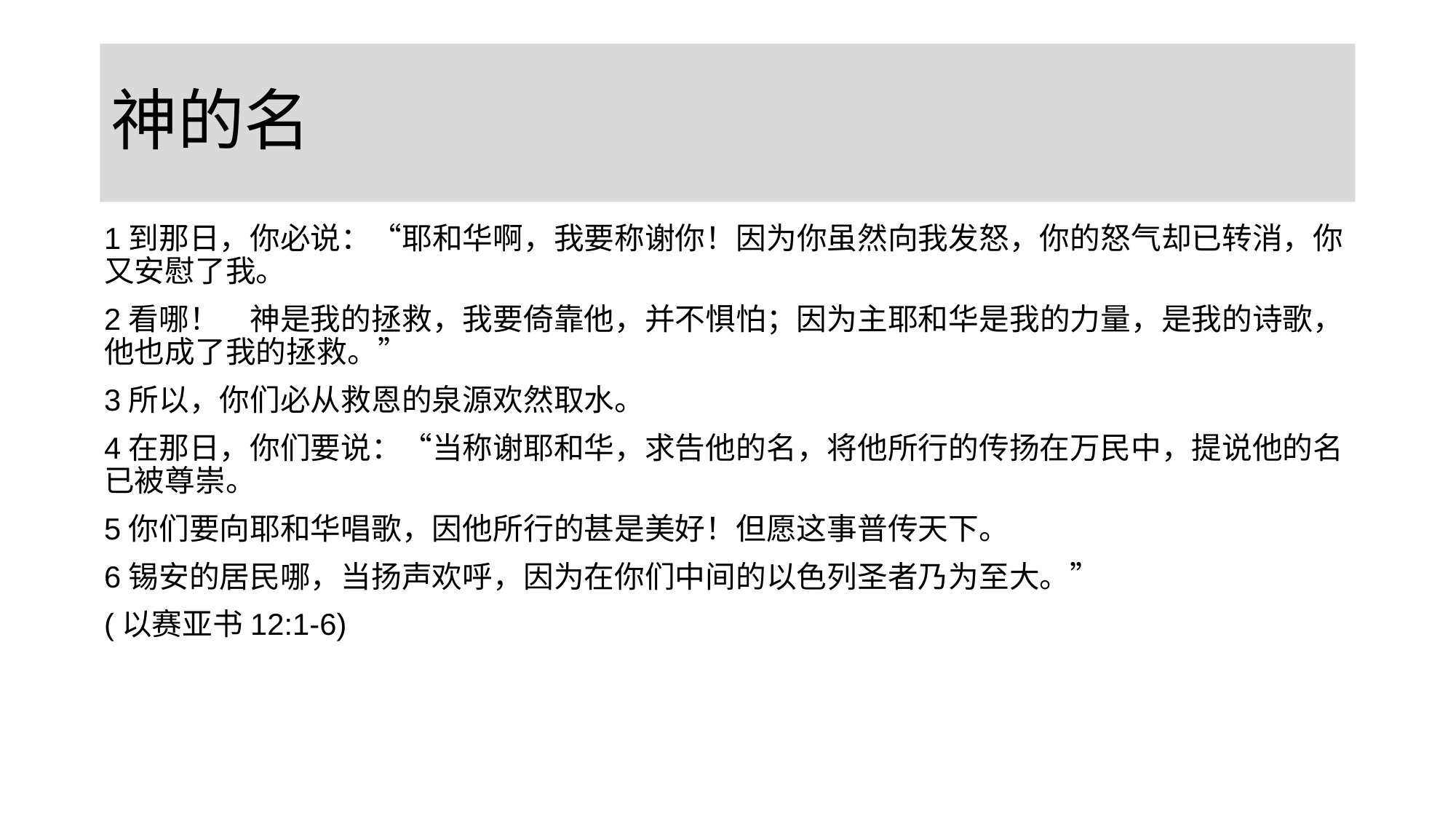

# 神的名
1到那日，你必说：“耶和华啊，我要称谢你！因为你虽然向我发怒，你的怒气却已转消，你又安慰了我。
2看哪！　神是我的拯救，我要倚靠他，并不惧怕；因为主耶和华是我的力量，是我的诗歌，他也成了我的拯救。”
3所以，你们必从救恩的泉源欢然取水。
4在那日，你们要说：“当称谢耶和华，求告他的名，将他所行的传扬在万民中，提说他的名已被尊崇。
5你们要向耶和华唱歌，因他所行的甚是美好！但愿这事普传天下。
6锡安的居民哪，当扬声欢呼，因为在你们中间的以色列圣者乃为至大。”
(以赛亚书12:1-6)